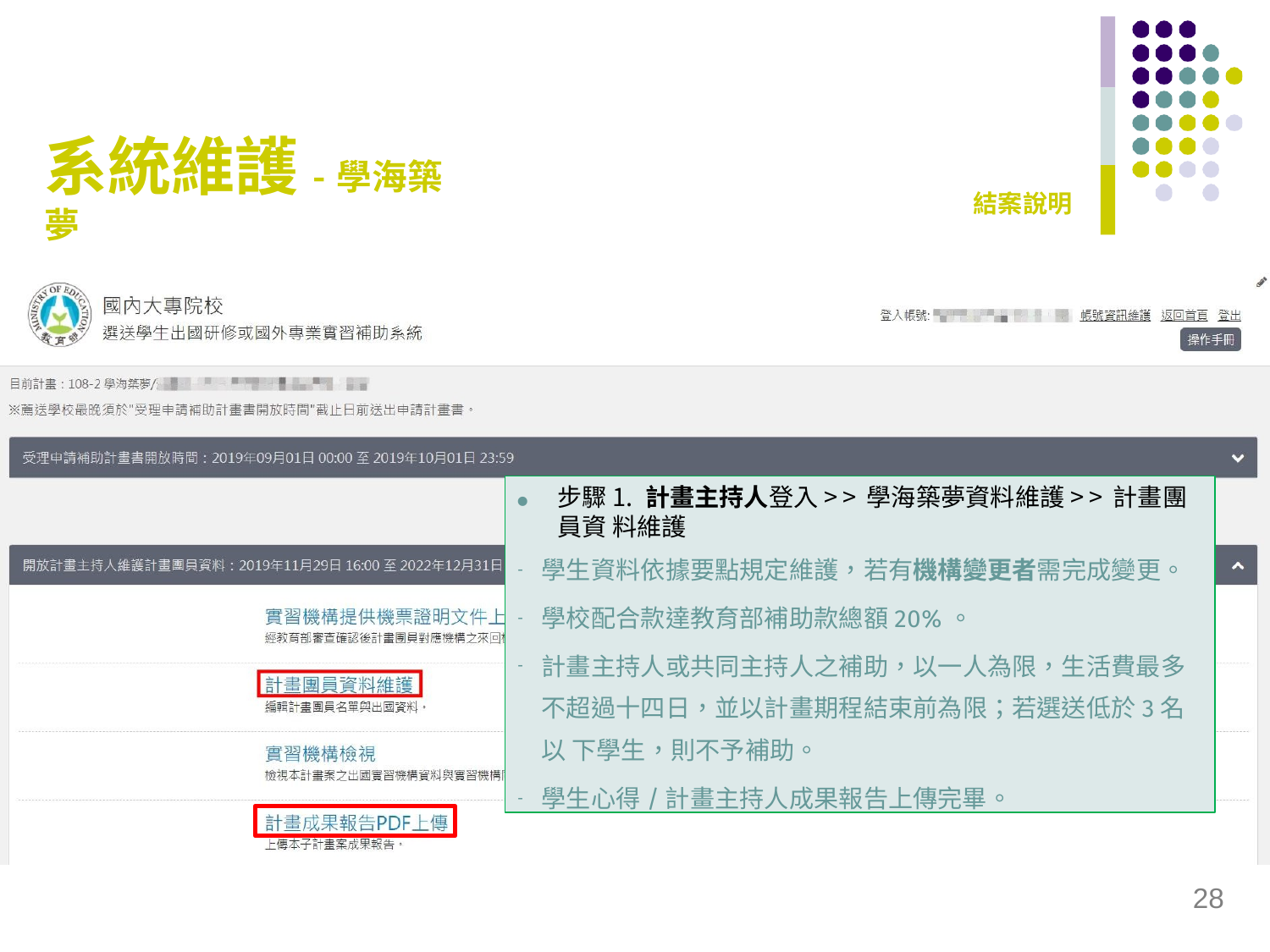

# 系統維護-學海築夢
結案說明

⚫	步驟1. 計畫主持人登入>>學海築夢資料維護>>計畫團員資 料維護
學生資料依據要點規定維護，若有機構變更者需完成變更。
學校配合款達教育部補助款總額20%。
計畫主持人或共同主持人之補助，以一人為限，生活費最多 不超過十四日，並以計畫期程結束前為限；若選送低於3名以 下學生，則不予補助。
學生心得/計畫主持人成果報告上傳完畢。

28